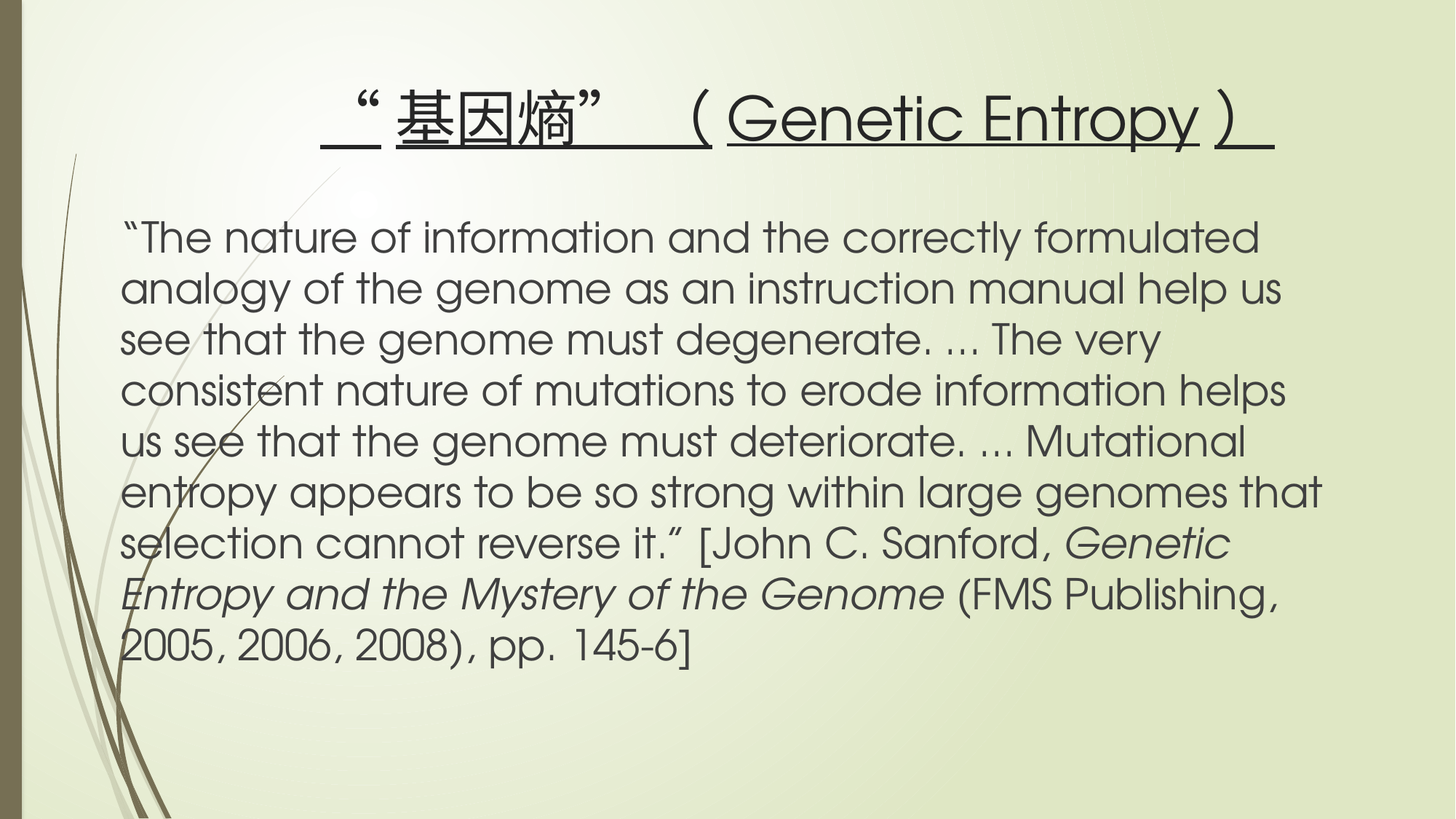

# “基因熵” （Genetic Entropy）
“The nature of information and the correctly formulated analogy of the genome as an instruction manual help us see that the genome must degenerate. … The very consistent nature of mutations to erode information helps us see that the genome must deteriorate. … Mutational entropy appears to be so strong within large genomes that selection cannot reverse it.” [John C. Sanford, Genetic Entropy and the Mystery of the Genome (FMS Publishing, 2005, 2006, 2008), pp. 145-6]